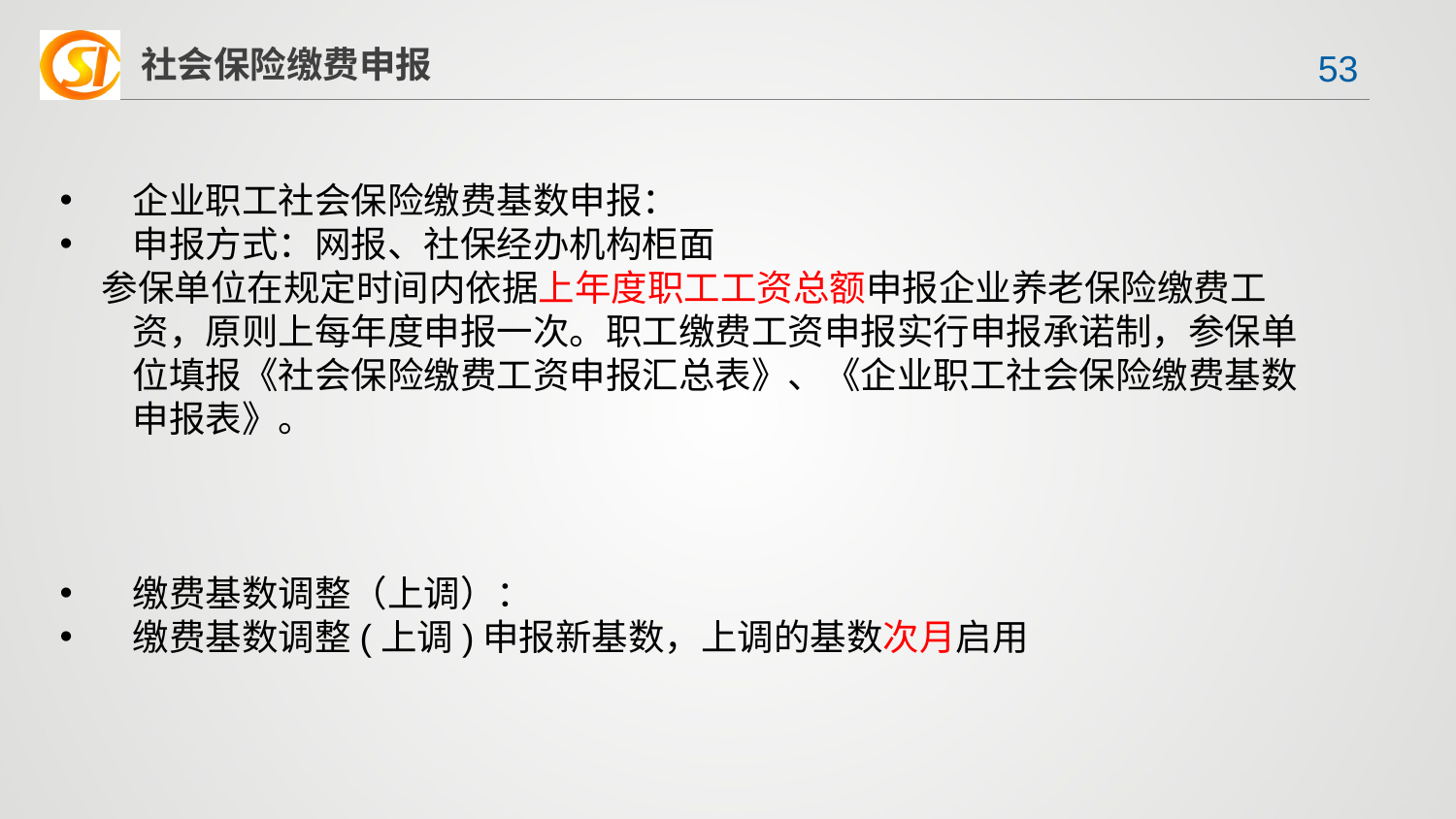

社会保险缴费申报
企业职工社会保险缴费基数申报：
申报方式：网报、社保经办机构柜面
    参保单位在规定时间内依据上年度职工工资总额申报企业养老保险缴费工资，原则上每年度申报一次。职工缴费工资申报实行申报承诺制，参保单位填报《社会保险缴费工资申报汇总表》、《企业职工社会保险缴费基数申报表》。

缴费基数调整（上调）：
缴费基数调整(上调)申报新基数，上调的基数次月启用